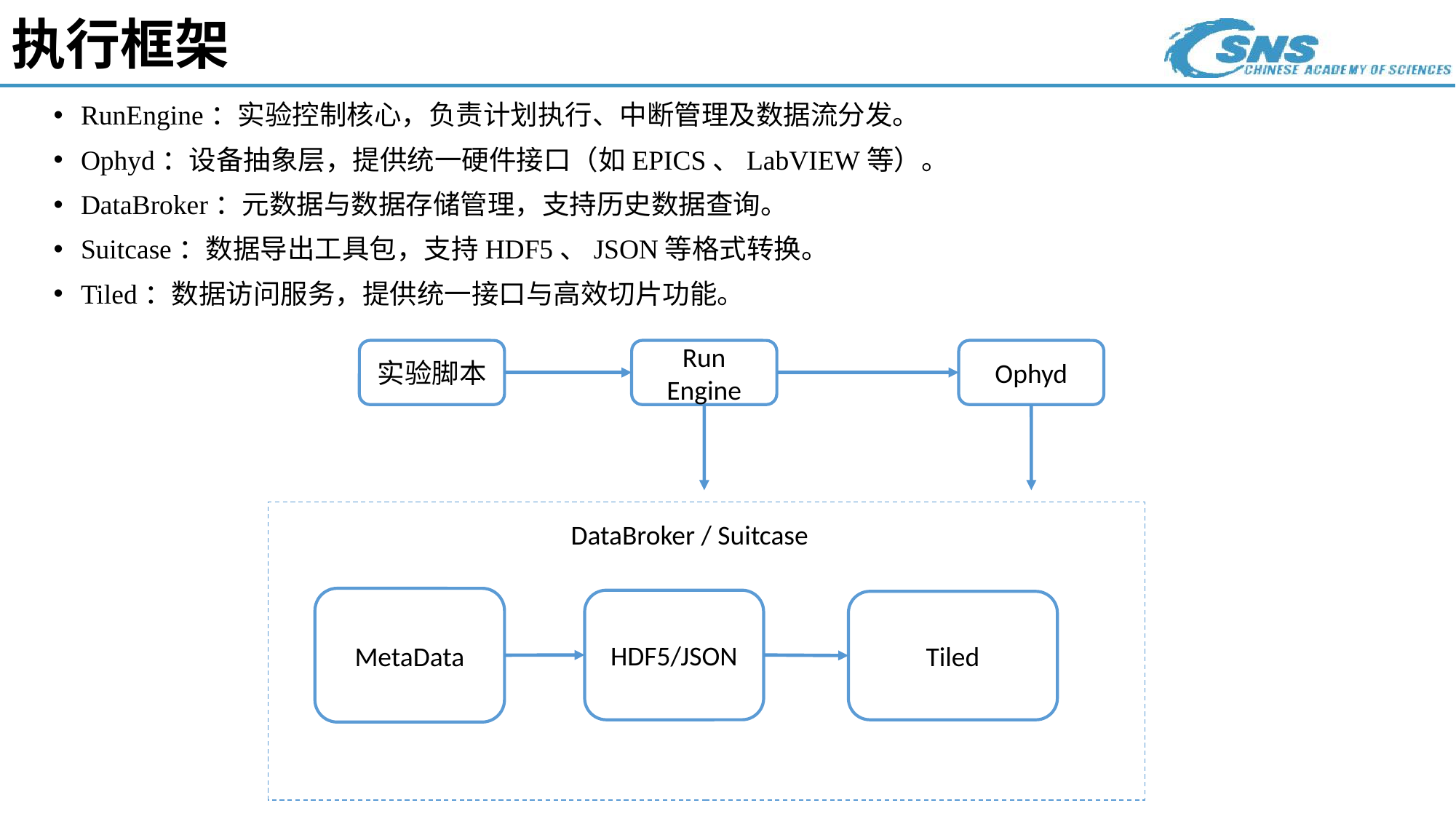

# 执行框架
RunEngine：实验控制核心，负责计划执行、中断管理及数据流分发。
Ophyd：设备抽象层，提供统一硬件接口（如EPICS、LabVIEW等）。
DataBroker：元数据与数据存储管理，支持历史数据查询。
Suitcase：数据导出工具包，支持HDF5、JSON等格式转换。
Tiled：数据访问服务，提供统一接口与高效切片功能。
实验脚本
Run Engine
Ophyd

DataBroker / Suitcase
MetaData
HDF5/JSON
Tiled